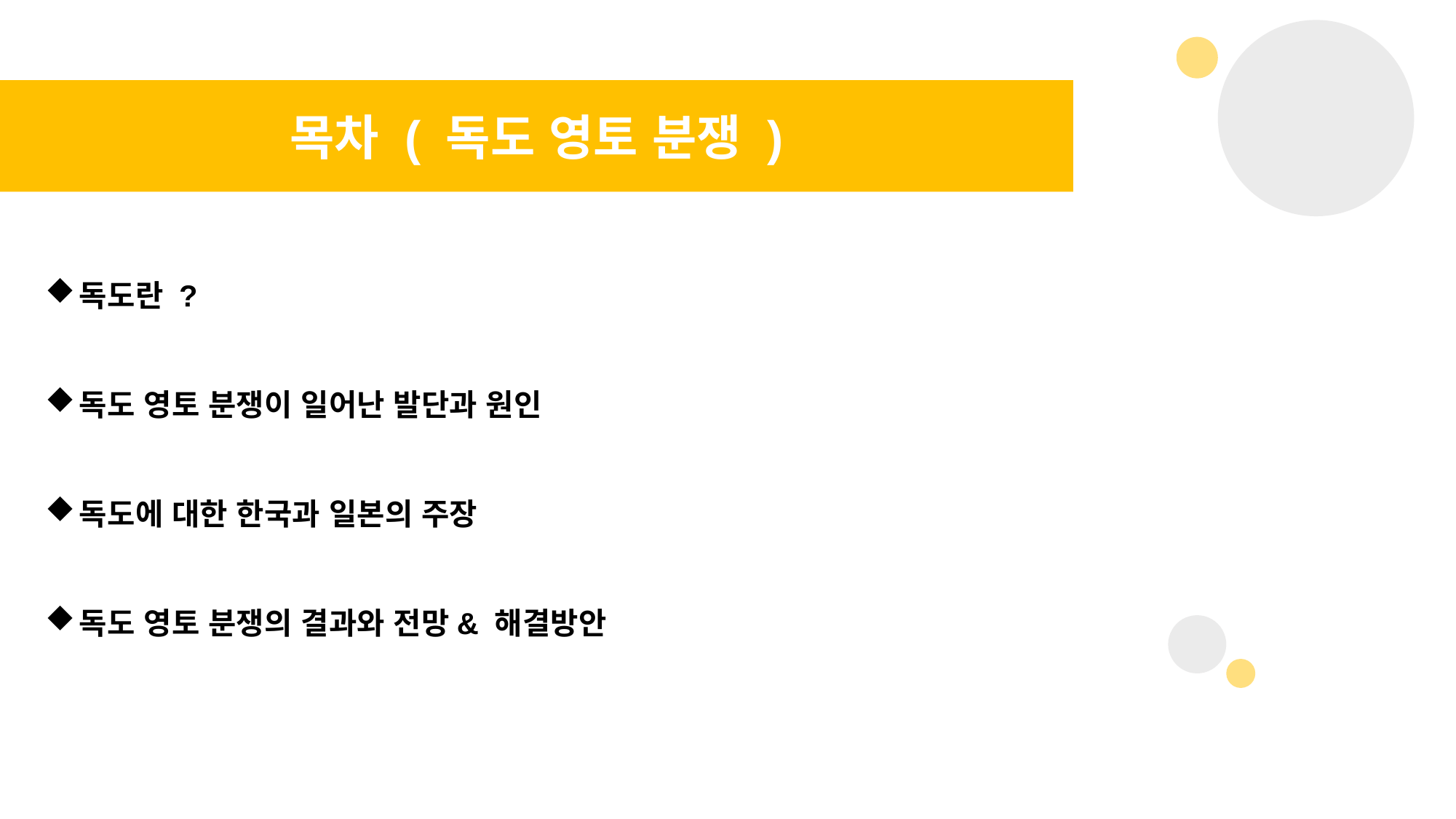

목차 ( 독도 영토 분쟁 )
독도란 ?

독도 영토 분쟁이 일어난 발단과 원인

독도에 대한 한국과 일본의 주장

독도 영토 분쟁의 결과와 전망& 해결방안